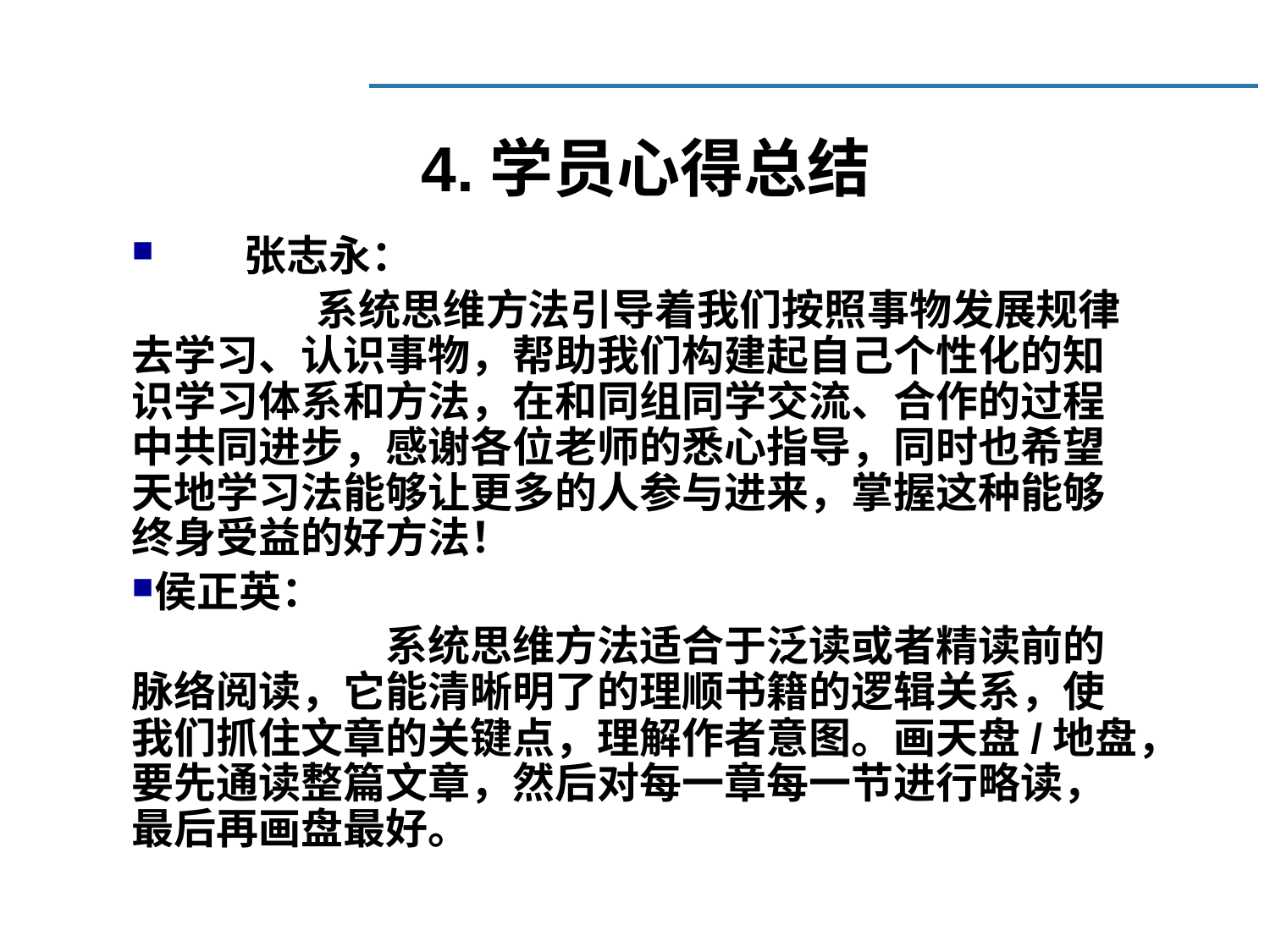

# 4.学员心得总结
张志永：
	     系统思维方法引导着我们按照事物发展规律去学习、认识事物，帮助我们构建起自己个性化的知识学习体系和方法，在和同组同学交流、合作的过程中共同进步，感谢各位老师的悉心指导，同时也希望天地学习法能够让更多的人参与进来，掌握这种能够终身受益的好方法！
侯正英：
		系统思维方法适合于泛读或者精读前的脉络阅读，它能清晰明了的理顺书籍的逻辑关系，使我们抓住文章的关键点，理解作者意图。画天盘/地盘，要先通读整篇文章，然后对每一章每一节进行略读，最后再画盘最好。